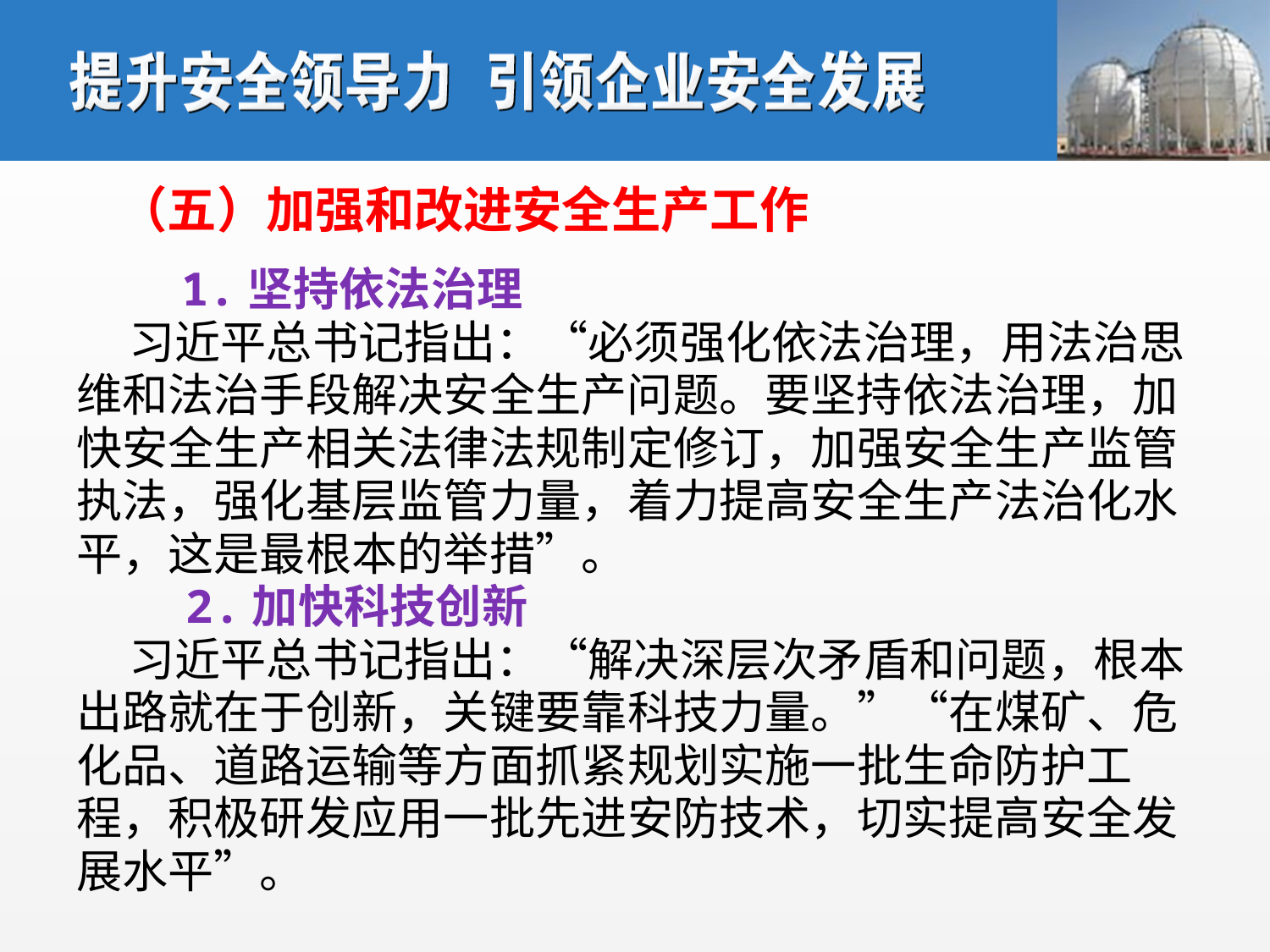

（五）加强和改进安全生产工作
        1.坚持依法治理
    习近平总书记指出：“必须强化依法治理，用法治思维和法治手段解决安全生产问题。要坚持依法治理，加快安全生产相关法律法规制定修订，加强安全生产监管执法，强化基层监管力量，着力提高安全生产法治化水平，这是最根本的举措”。
    2.加快科技创新
    习近平总书记指出：“解决深层次矛盾和问题，根本出路就在于创新，关键要靠科技力量。”“在煤矿、危化品、道路运输等方面抓紧规划实施一批生命防护工程，积极研发应用一批先进安防技术，切实提高安全发展水平”。
12